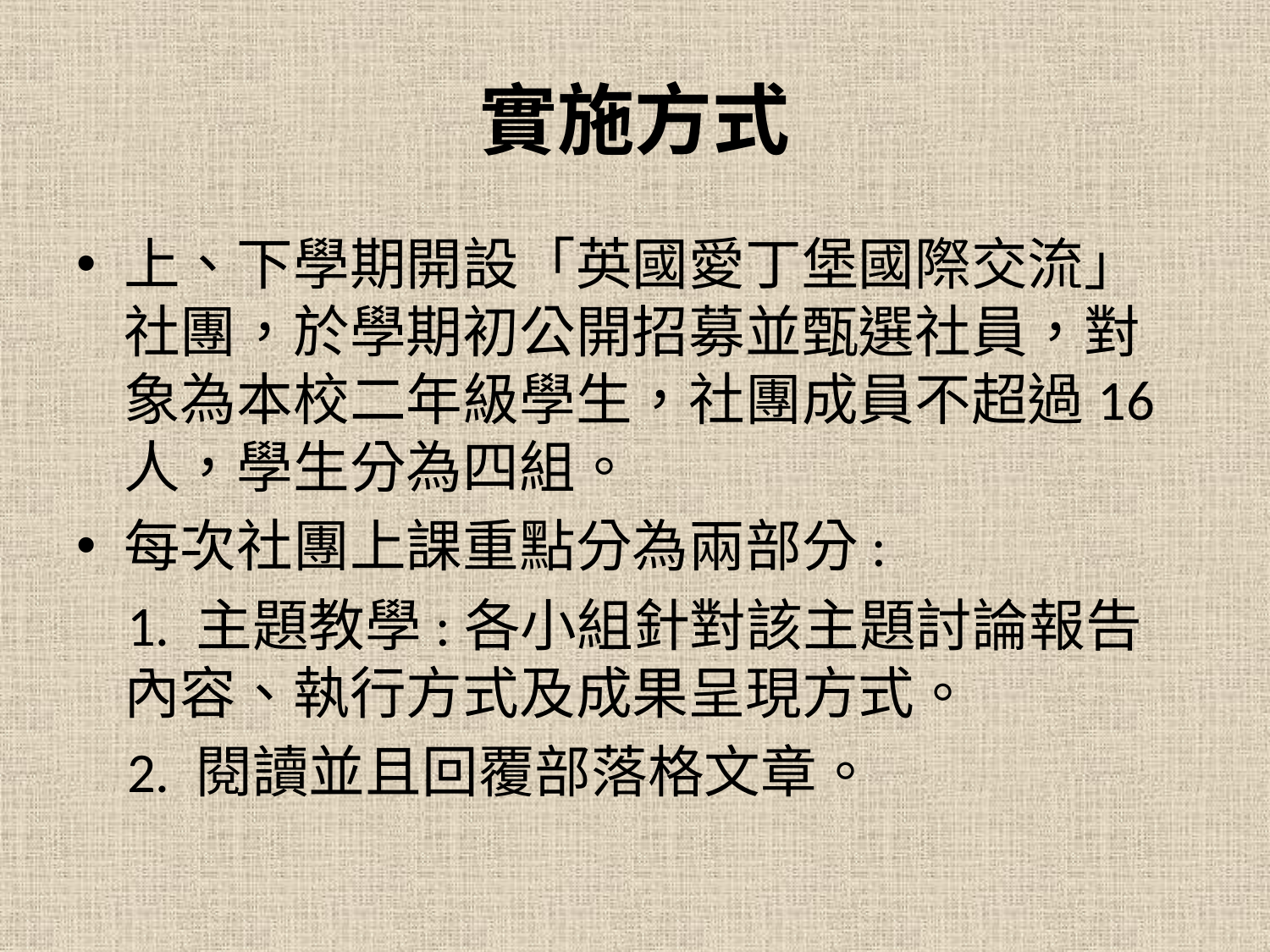

# 實施方式
上、下學期開設「英國愛丁堡國際交流」社團，於學期初公開招募並甄選社員，對象為本校二年級學生，社團成員不超過16人，學生分為四組。
每次社團上課重點分為兩部分:
    1. 主題教學:各小組針對該主題討論報告內容、執行方式及成果呈現方式。
    2. 閱讀並且回覆部落格文章。